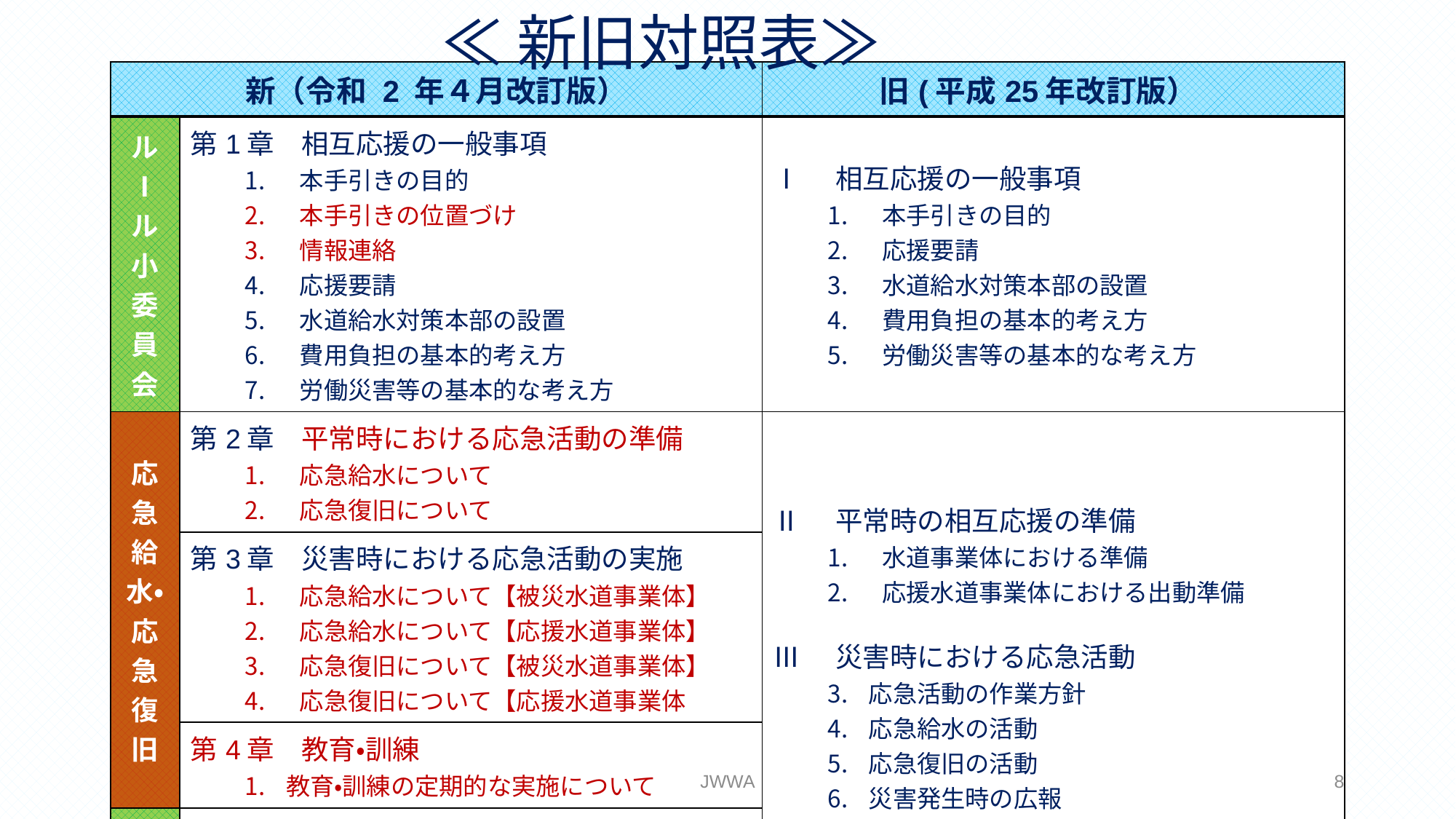

≪新旧対照表≫
| 新（令和 2 年４月改訂版） |  | 旧(平成25年改訂版） |
| --- | --- | --- |
| ルⅠル小委員会 | 第1章　相互応援の一般事項 本手引きの目的 本手引きの位置づけ 情報連絡 応援要請 水道給水対策本部の設置 費用負担の基本的考え方 労働災害等の基本的な考え方 | Ⅰ　相互応援の一般事項 本手引きの目的 応援要請 水道給水対策本部の設置 費用負担の基本的考え方 労働災害等の基本的な考え方 |
| 応急給水・応急復旧 | 第2章　平常時における応急活動の準備 応急給水について 応急復旧について | Ⅱ　平常時の相互応援の準備 水道事業体における準備 応援水道事業体における出動準備 Ⅲ　災害時における応急活動 応急活動の作業方針 応急給水の活動 応急復旧の活動 災害発生時の広報 経過記録 |
|  | 第3章　災害時における応急活動の実施 応急給水について【被災水道事業体】 応急給水について【応援水道事業体】 応急復旧について【被災水道事業体】 応急復旧について【応援水道事業体 |  |
|  | 第4章　教育・訓練 教育・訓練の定期的な実施について |  |
| ルⅠル | 第5章　広報 平常時の広報 災害時の広報 |  |
JWWA
8